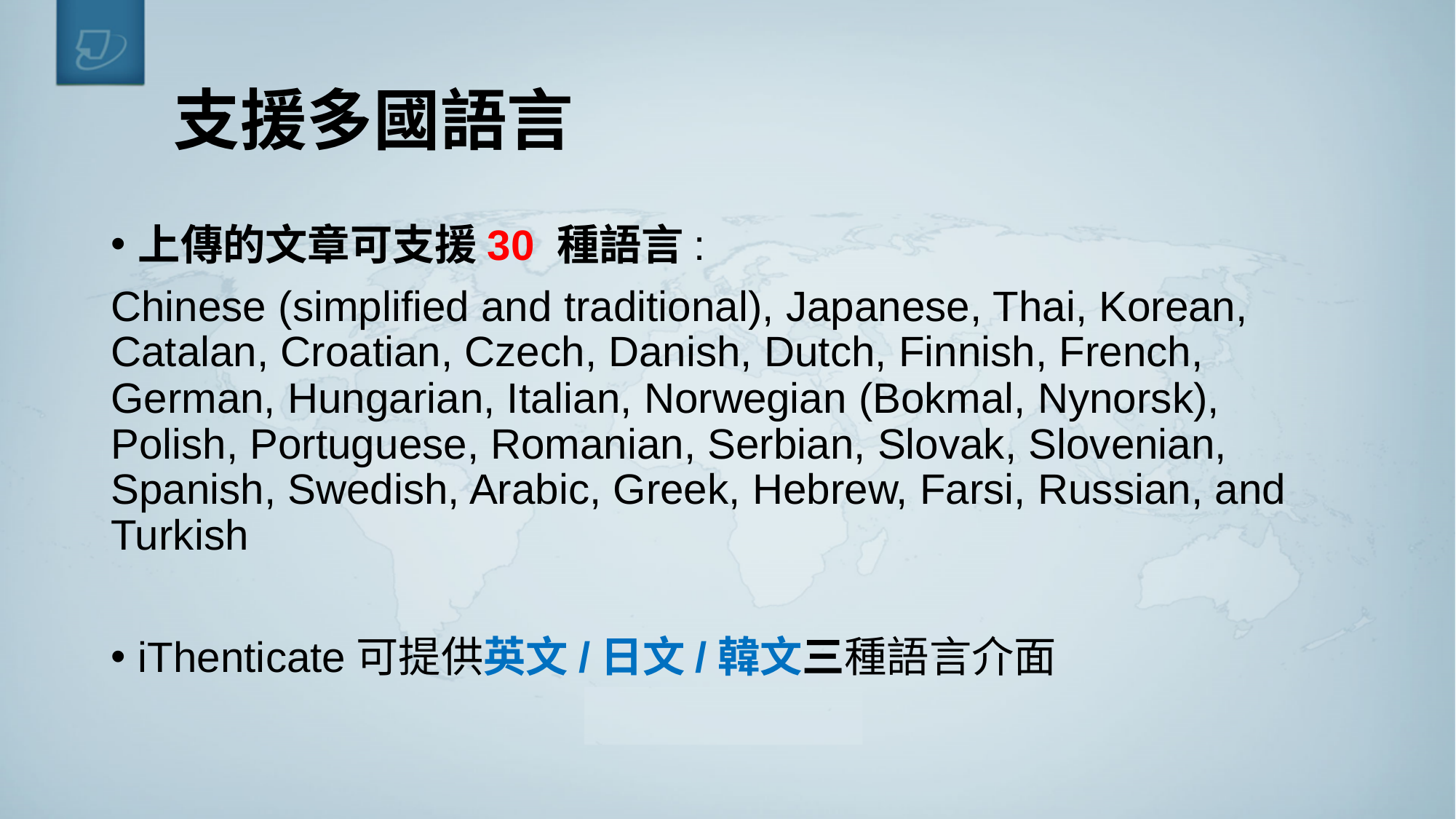

# 支援多國語言
上傳的文章可支援30 種語言:
Chinese (simplified and traditional), Japanese, Thai, Korean, Catalan, Croatian, Czech, Danish, Dutch, Finnish, French, German, Hungarian, Italian, Norwegian (Bokmal, Nynorsk), Polish, Portuguese, Romanian, Serbian, Slovak, Slovenian, Spanish, Swedish, Arabic, Greek, Hebrew, Farsi, Russian, and Turkish

iThenticate可提供英文/日文/韓文三種語言介面